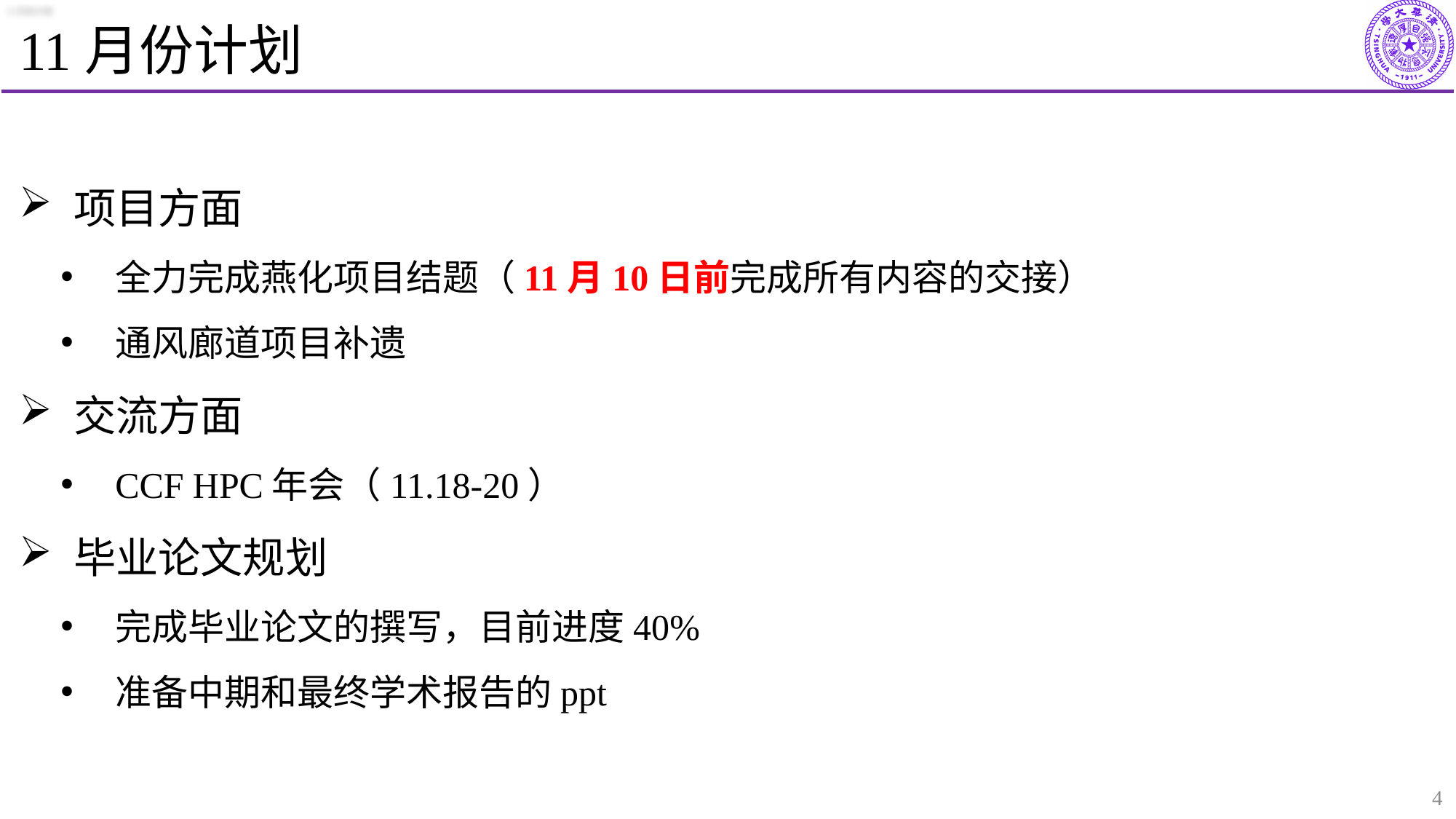

# 11月份计划
项目方面
全力完成燕化项目结题（11月10日前完成所有内容的交接）
通风廊道项目补遗
交流方面
CCF HPC年会（11.18-20）
毕业论文规划
完成毕业论文的撰写，目前进度40%
准备中期和最终学术报告的ppt
4